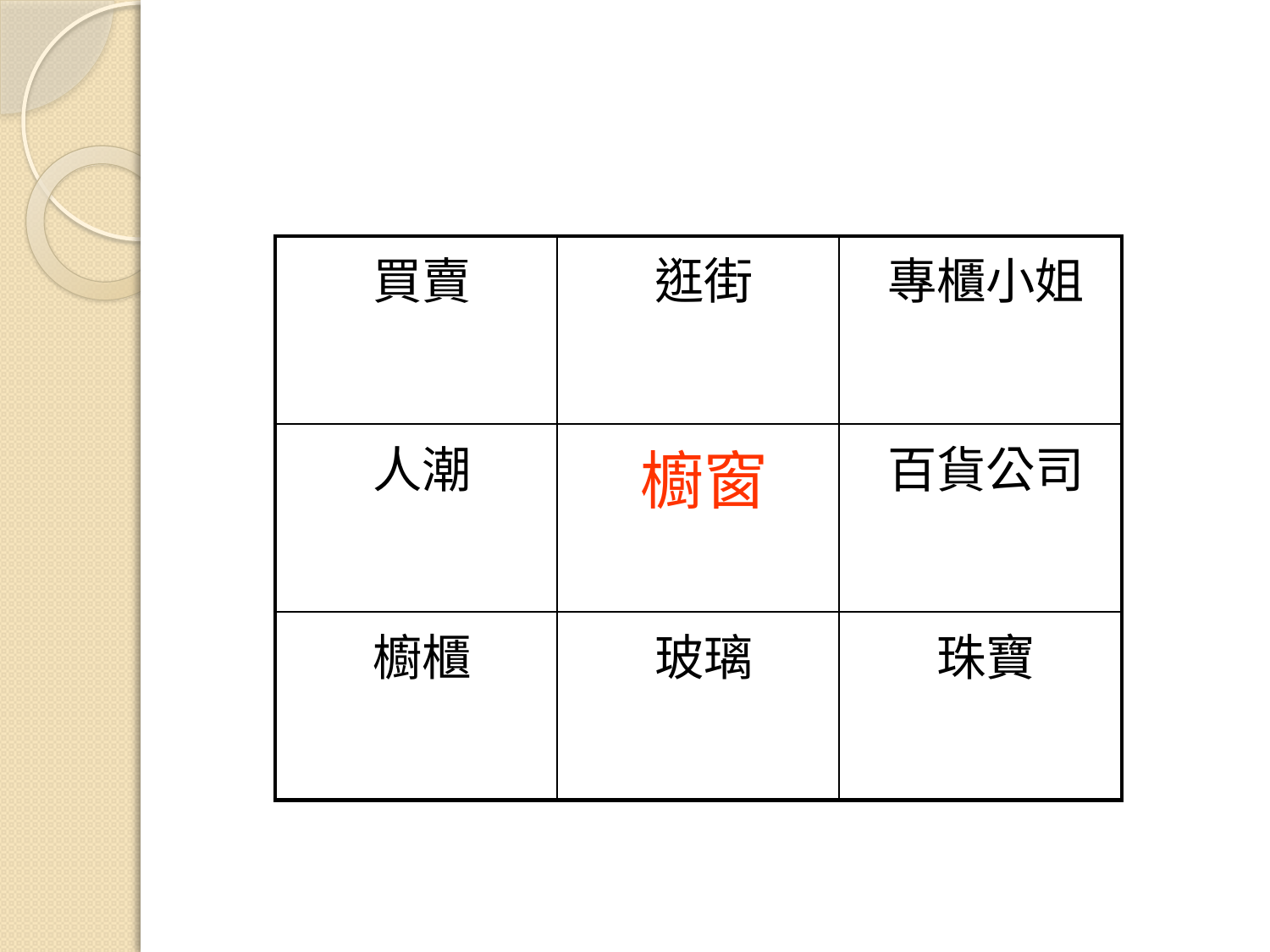

#
| 買賣 | 逛街 | 專櫃小姐 |
| --- | --- | --- |
| 人潮 | 櫥窗 | 百貨公司 |
| 櫥櫃 | 玻璃 | 珠寶 |